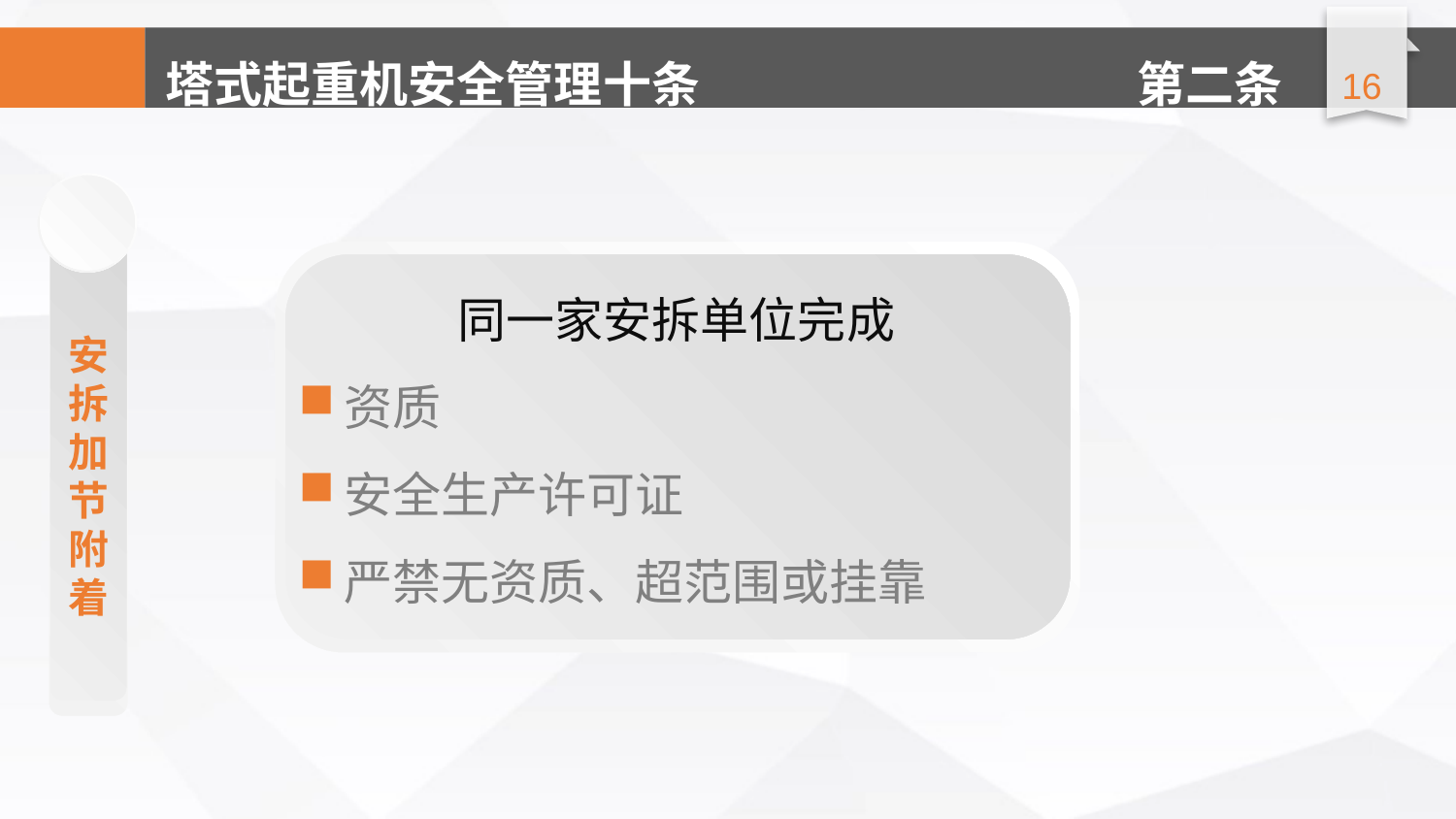

第二条

安拆
加节
附着

同一家安拆单位完成
资质
安全生产许可证
严禁无资质、超范围或挂靠